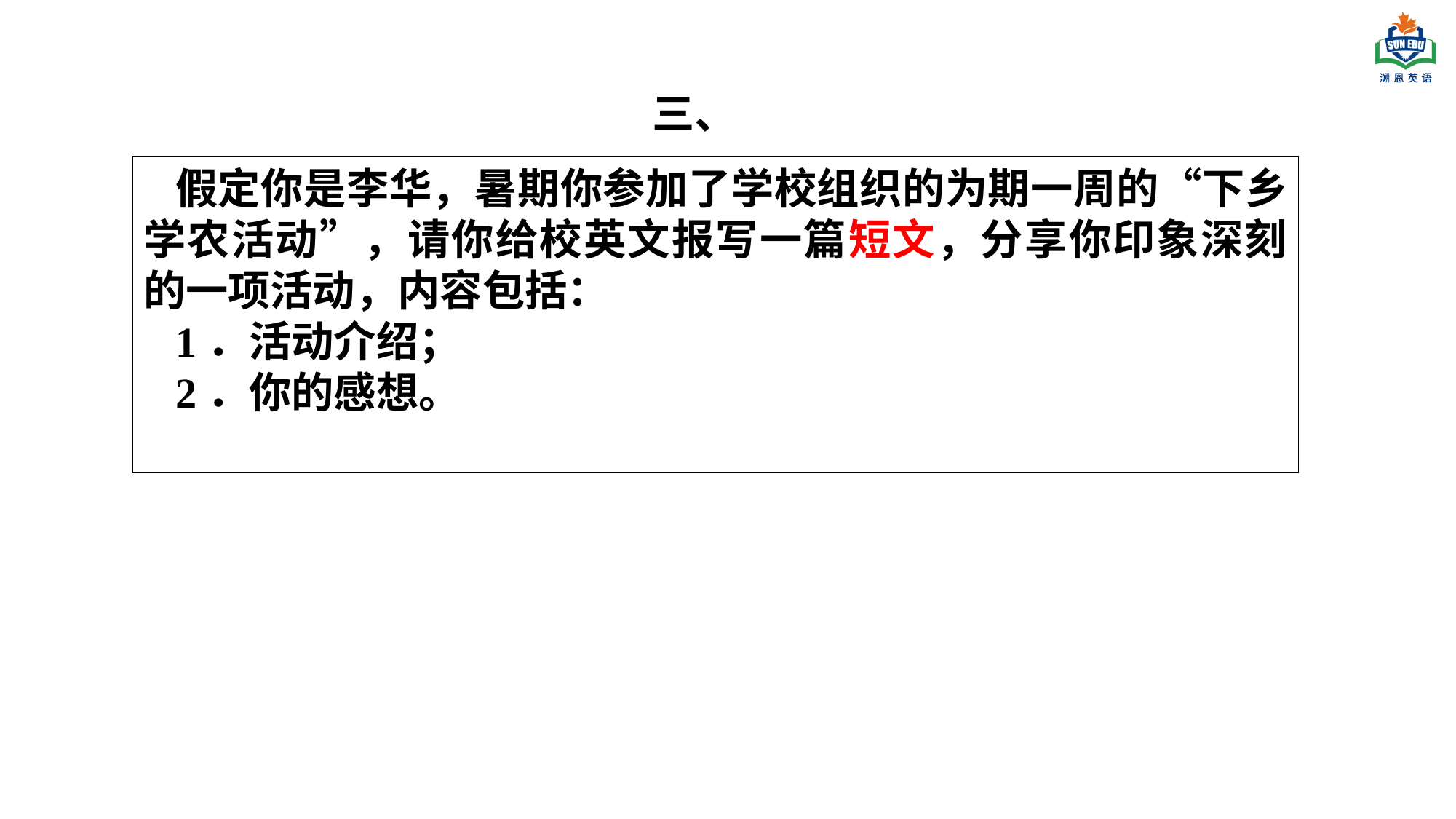

三、
假定你是李华，暑期你参加了学校组织的为期一周的“下乡学农活动”，请你给校英文报写一篇短文，分享你印象深刻的一项活动，内容包括：
1．活动介绍；
2．你的感想。